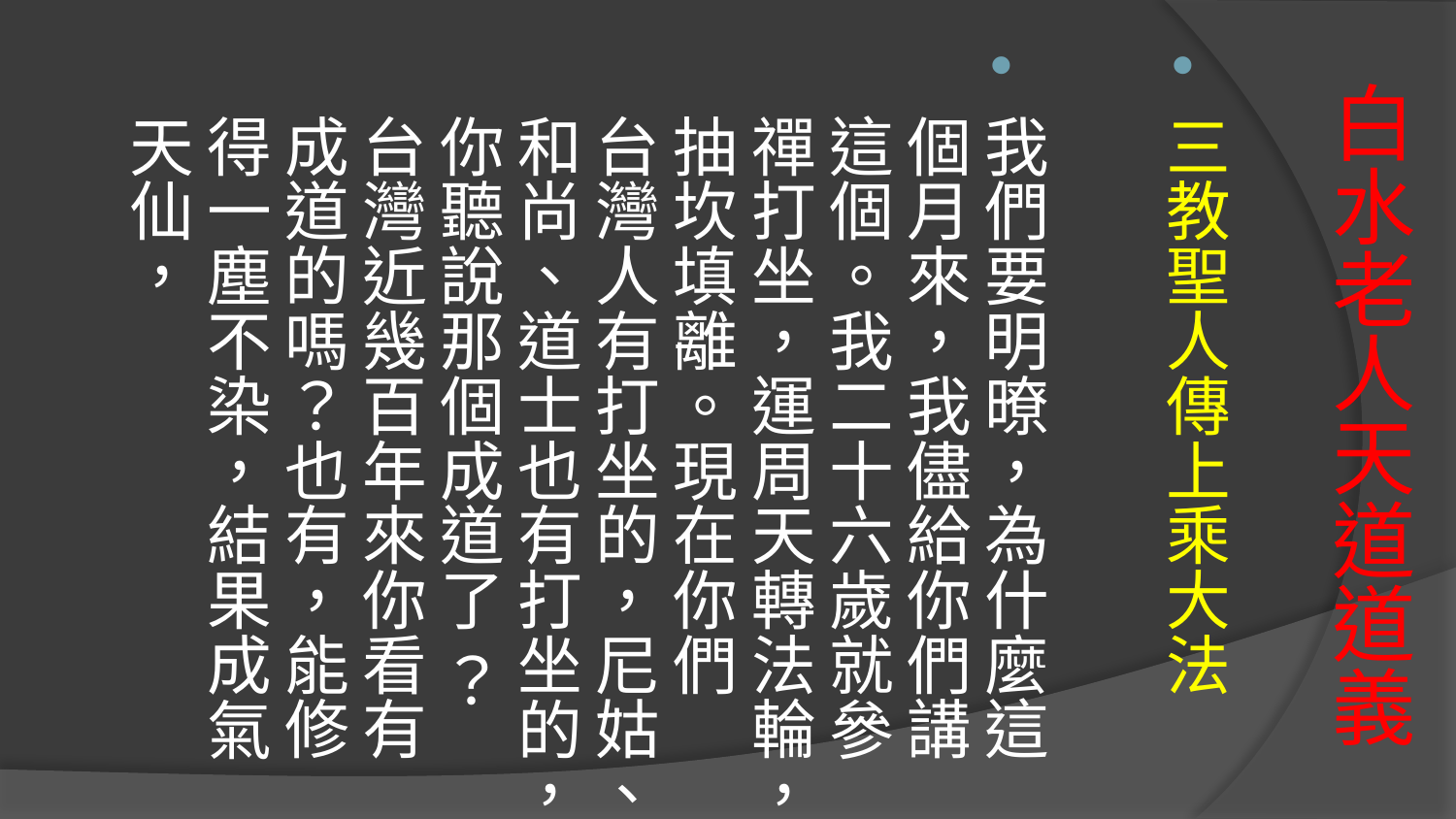

三教聖人傳上乘大法

我們要明暸，為什麼這個月來，我儘給你們講 這個。我二十六歲就參禪打坐，運周天轉法輪，抽坎填離。現在你們 台灣人有打坐的，尼姑、和尚、道士也有打坐的，你聽說那個成道了 ？台灣近幾百年來你看有成道的嗎？也有，能修得一塵不染，結果成氣天仙，

# 白水老人天道道義